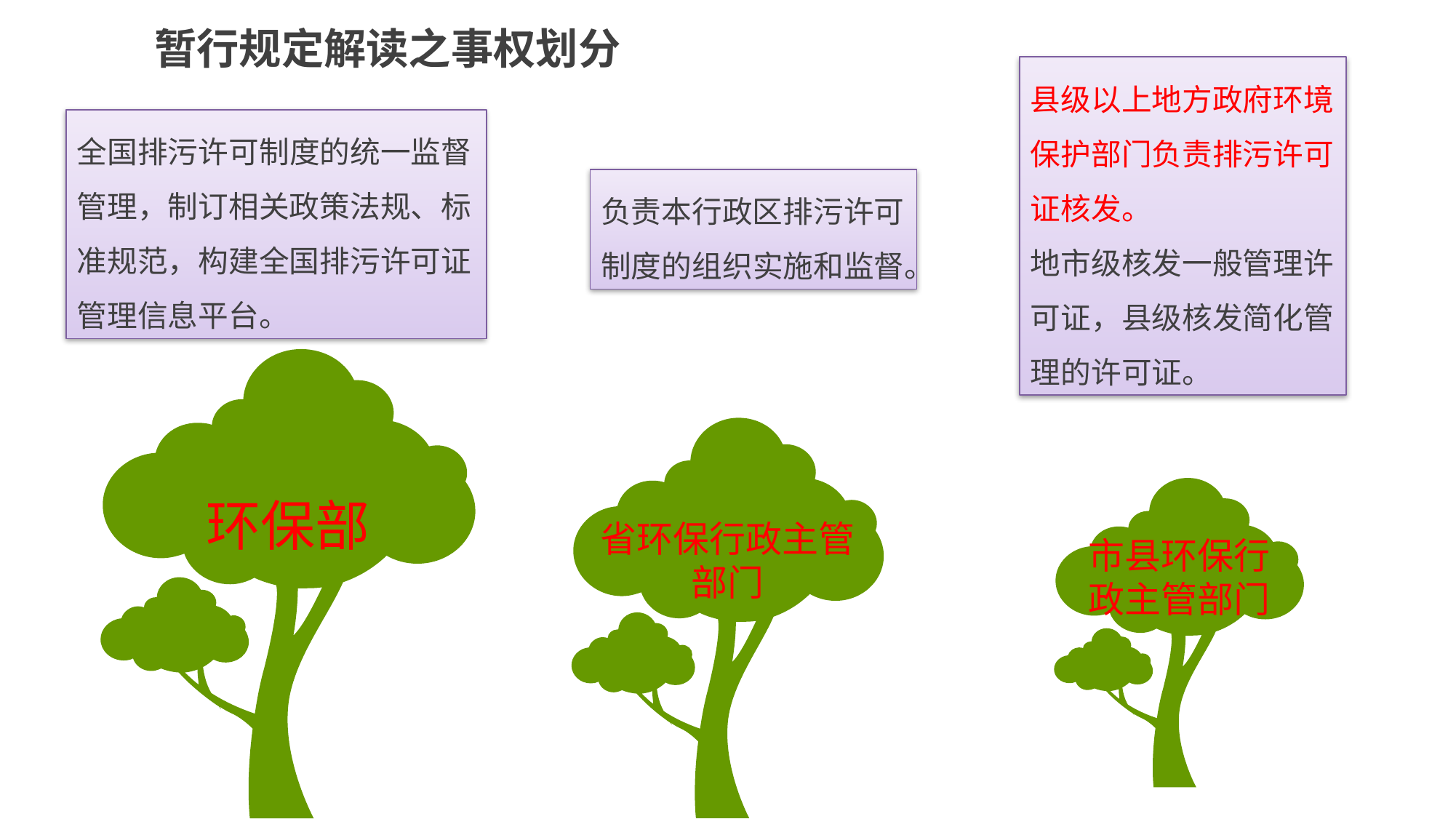

暂行规定解读之事权划分
县级以上地方政府环境保护部门负责排污许可证核发。
地市级核发一般管理许可证，县级核发简化管理的许可证。
全国排污许可制度的统一监督管理，制订相关政策法规、标准规范，构建全国排污许可证管理信息平台。
负责本行政区排污许可制度的组织实施和监督。

环保部

省环保行政主管部门

市县环保行政主管部门